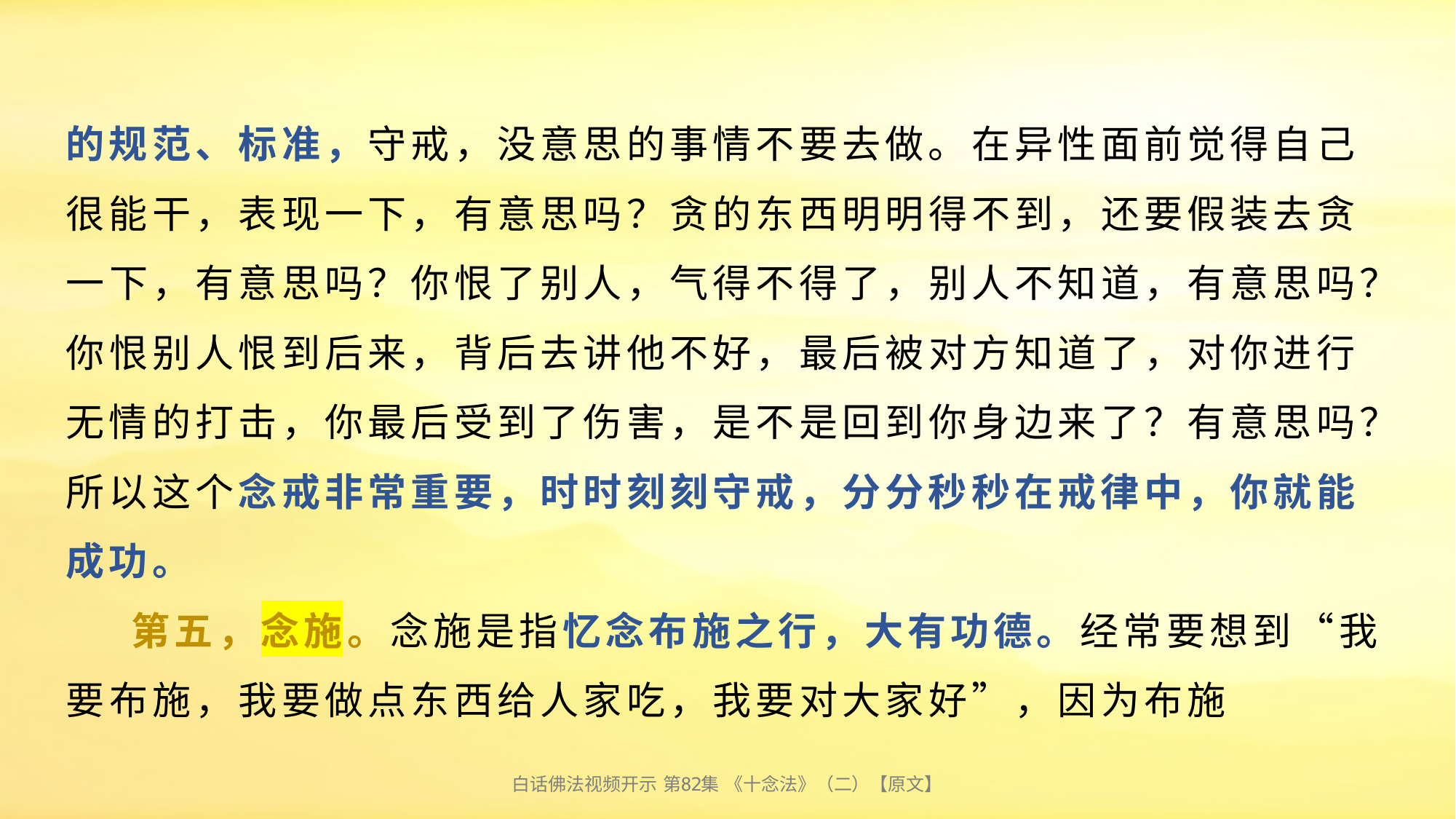

# 的规范、标准，守戒，没意思的事情不要去做。在异性面前觉得自己很能干，表现一下，有意思吗？贪的东西明明得不到，还要假装去贪一下，有意思吗？你恨了别人，气得不得了，别人不知道，有意思吗？你恨别人恨到后来，背后去讲他不好，最后被对方知道了，对你进行无情的打击，你最后受到了伤害，是不是回到你身边来了？有意思吗？所以这个念戒非常重要，时时刻刻守戒，分分秒秒在戒律中，你就能成功。 第五，念施。念施是指忆念布施之行，大有功德。经常要想到“我要布施，我要做点东西给人家吃，我要对大家好”，因为布施
白话佛法视频开示 第82集 《十念法》（二）【原文】